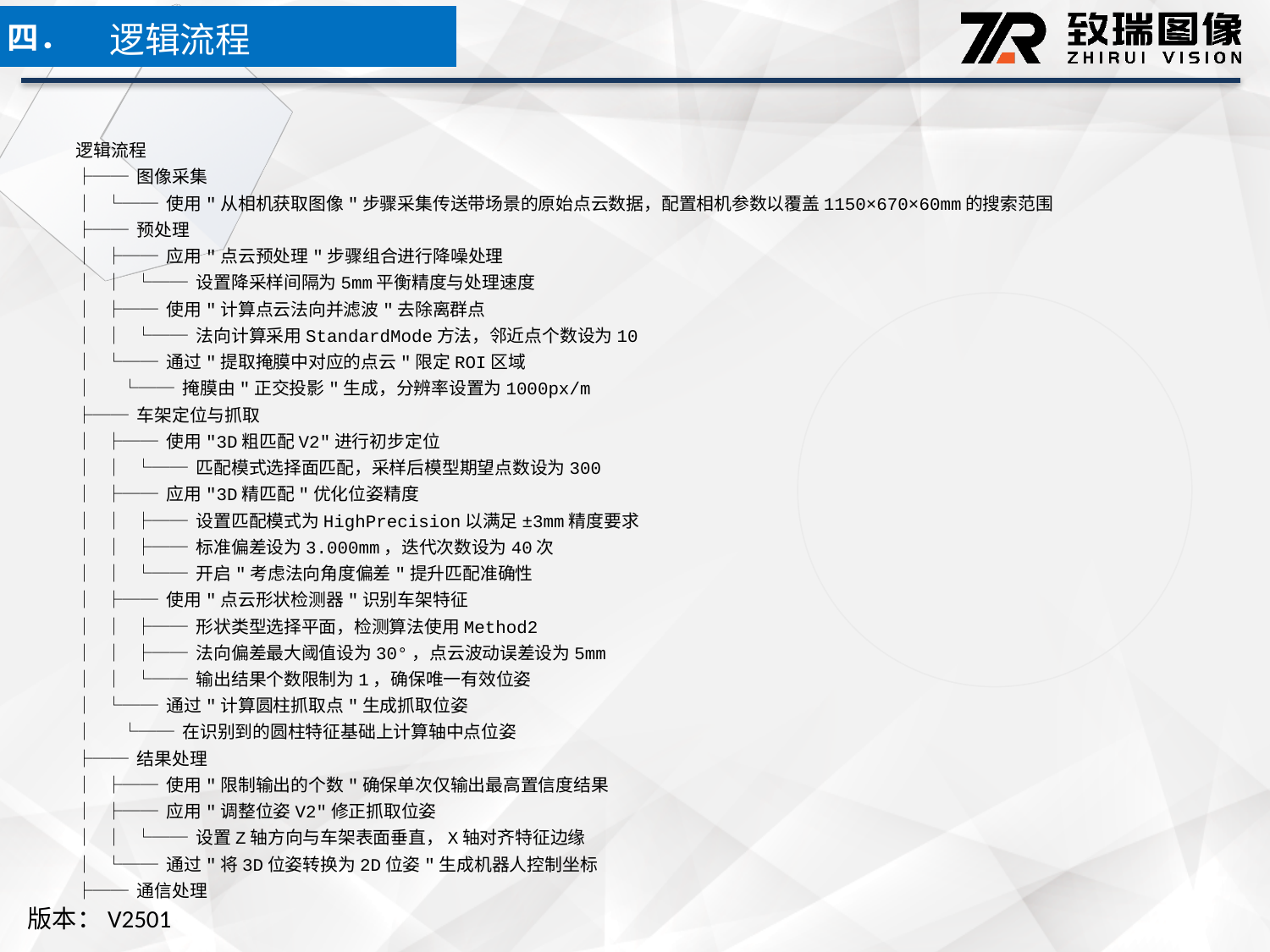

逻辑流程
四．

逻辑流程
├── 图像采集
│   └── 使用"从相机获取图像"步骤采集传送带场景的原始点云数据，配置相机参数以覆盖1150×670×60mm的搜索范围
├── 预处理
│   ├── 应用"点云预处理"步骤组合进行降噪处理
│   │   └── 设置降采样间隔为5mm平衡精度与处理速度
│   ├── 使用"计算点云法向并滤波"去除离群点
│   │   └── 法向计算采用StandardMode方法，邻近点个数设为10
│   └── 通过"提取掩膜中对应的点云"限定ROI区域
│       └── 掩膜由"正交投影"生成，分辨率设置为1000px/m
├── 车架定位与抓取
│   ├── 使用"3D粗匹配V2"进行初步定位
│   │   └── 匹配模式选择面匹配，采样后模型期望点数设为300
│   ├── 应用"3D精匹配"优化位姿精度
│   │   ├── 设置匹配模式为HighPrecision以满足±3mm精度要求
│   │   ├── 标准偏差设为3.000mm，迭代次数设为40次
│   │   └── 开启"考虑法向角度偏差"提升匹配准确性
│   ├── 使用"点云形状检测器"识别车架特征
│   │   ├── 形状类型选择平面，检测算法使用Method2
│   │   ├── 法向偏差最大阈值设为30°，点云波动误差设为5mm
│   │   └── 输出结果个数限制为1，确保唯一有效位姿
│   └── 通过"计算圆柱抓取点"生成抓取位姿
│       └── 在识别到的圆柱特征基础上计算轴中点位姿
├── 结果处理
│   ├── 使用"限制输出的个数"确保单次仅输出最高置信度结果
│   ├── 应用"调整位姿V2"修正抓取位姿
│   │   └── 设置Z轴方向与车架表面垂直，X轴对齐特征边缘
│   └── 通过"将3D位姿转换为2D位姿"生成机器人控制坐标
├── 通信处理